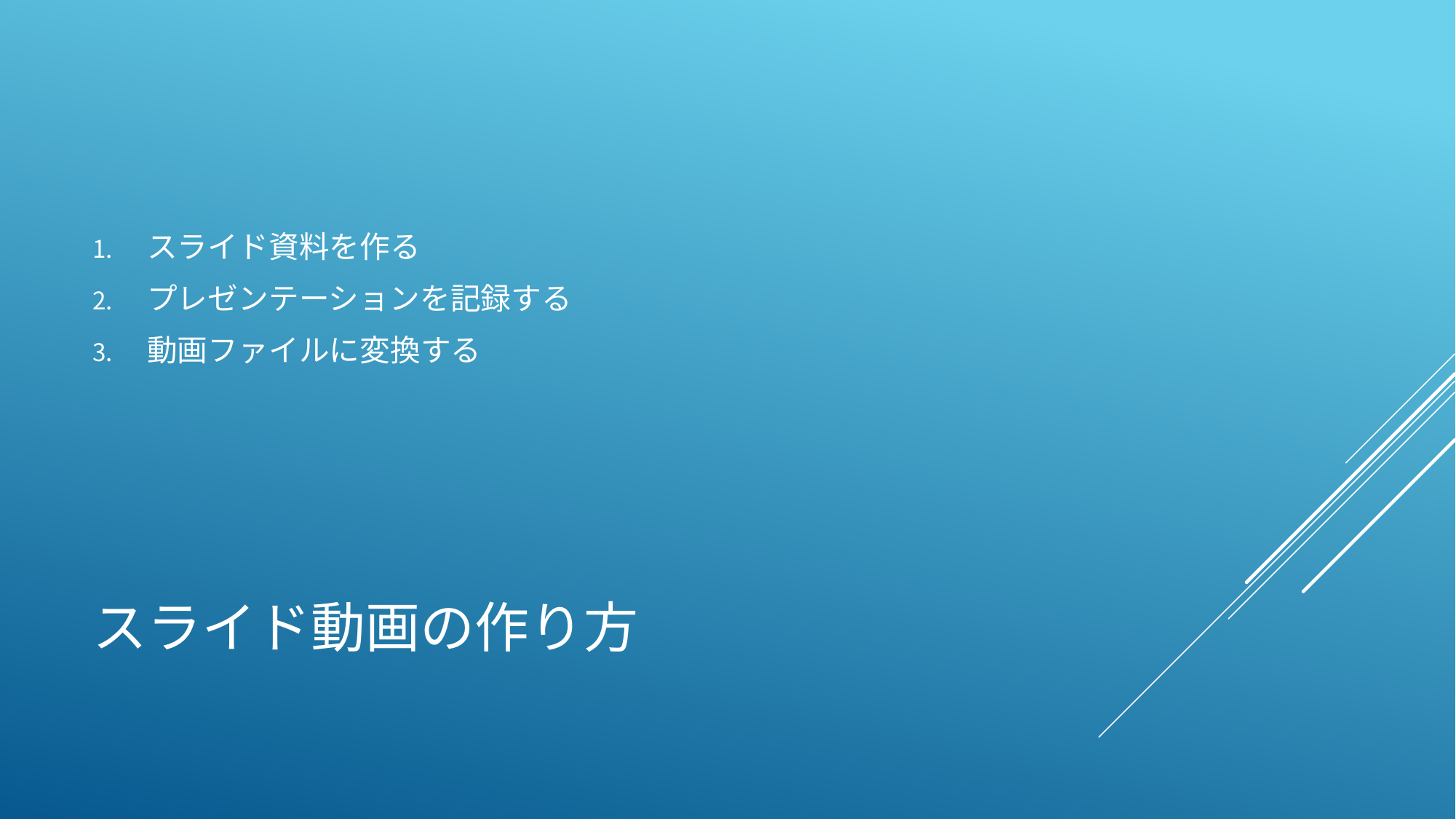

スライド資料を作る
プレゼンテーションを記録する
動画ファイルに変換する
# スライド動画の作り方